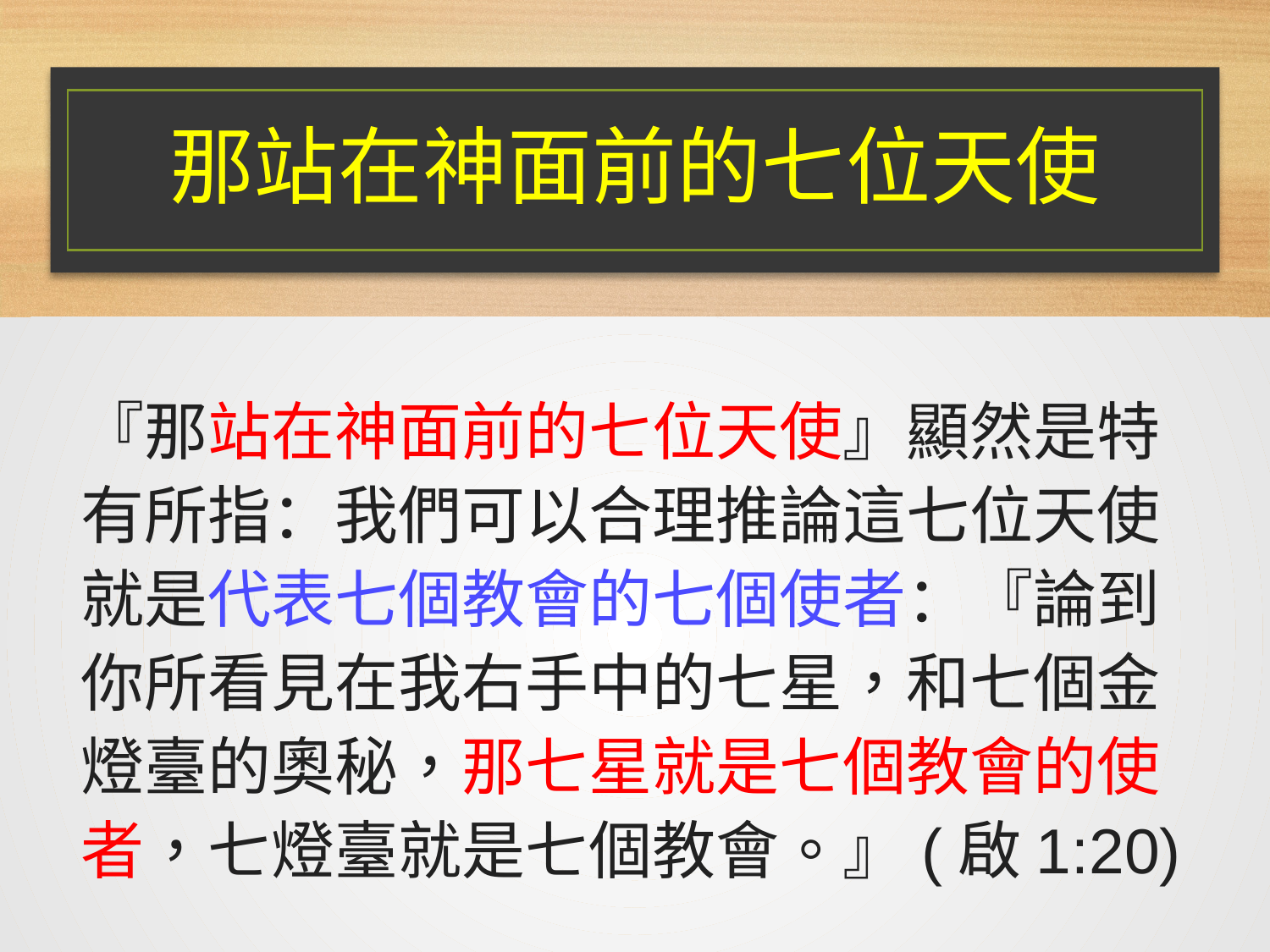

# 那站在神面前的七位天使

『那站在神面前的七位天使』顯然是特有所指：我們可以合理推論這七位天使就是代表七個教會的七個使者：『論到你所看見在我右手中的七星，和七個金燈臺的奧秘，那七星就是七個教會的使者，七燈臺就是七個教會。』(啟1:20)